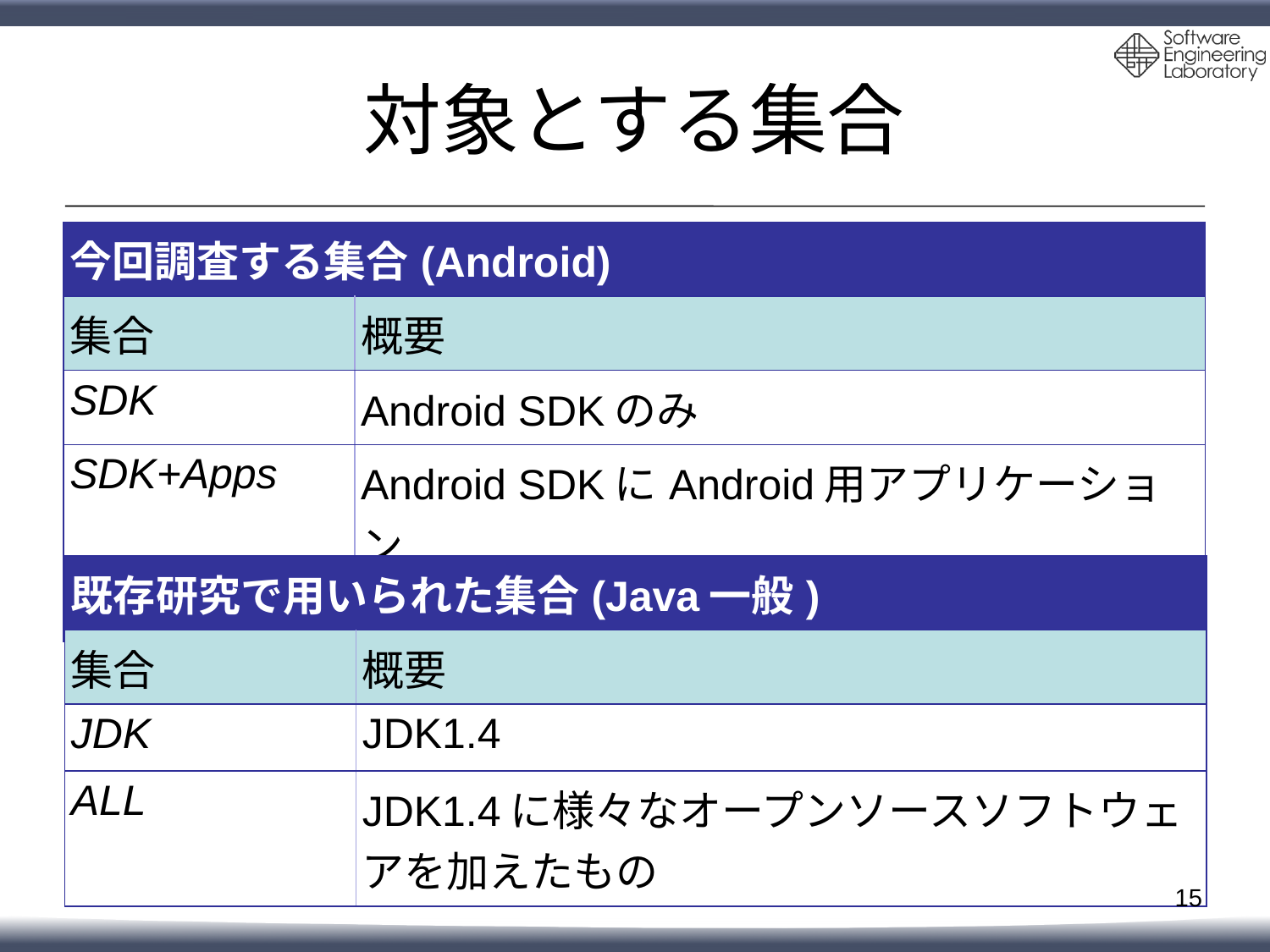

# 対象とする集合
| 今回調査する集合(Android) |  |
| --- | --- |
| 集合 | 概要 |
| SDK | Android SDKのみ |
| SDK+Apps | Android SDKにAndroid用アプリケーション を加えたもの |
| 既存研究で用いられた集合(Java一般) |  |
| --- | --- |
| 集合 | 概要 |
| JDK | JDK1.4 |
| ALL | JDK1.4に様々なオープンソースソフトウェアを加えたもの |
15